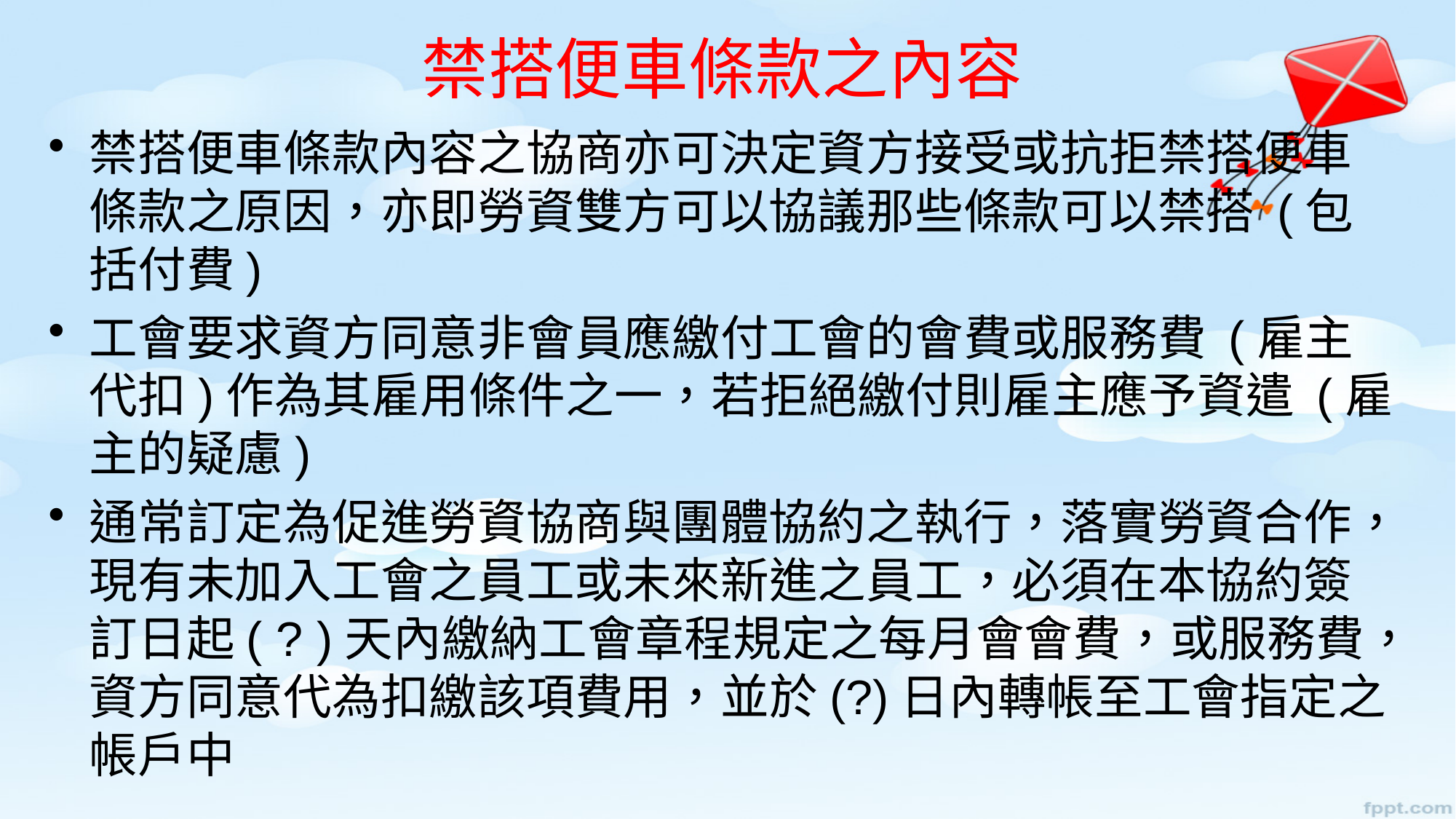

# 禁搭便車條款之內容
禁搭便車條款內容之協商亦可決定資方接受或抗拒禁搭便車條款之原因，亦即勞資雙方可以協議那些條款可以禁搭 (包括付費)
工會要求資方同意非會員應繳付工會的會費或服務費 (雇主代扣)作為其雇用條件之一，若拒絕繳付則雇主應予資遣 (雇主的疑慮)
通常訂定為促進勞資協商與團體協約之執行，落實勞資合作，現有未加入工會之員工或未來新進之員工，必須在本協約簽訂日起( ? )天內繳納工會章程規定之每月會會費，或服務費，資方同意代為扣繳該項費用，並於(?)日內轉帳至工會指定之帳戶中